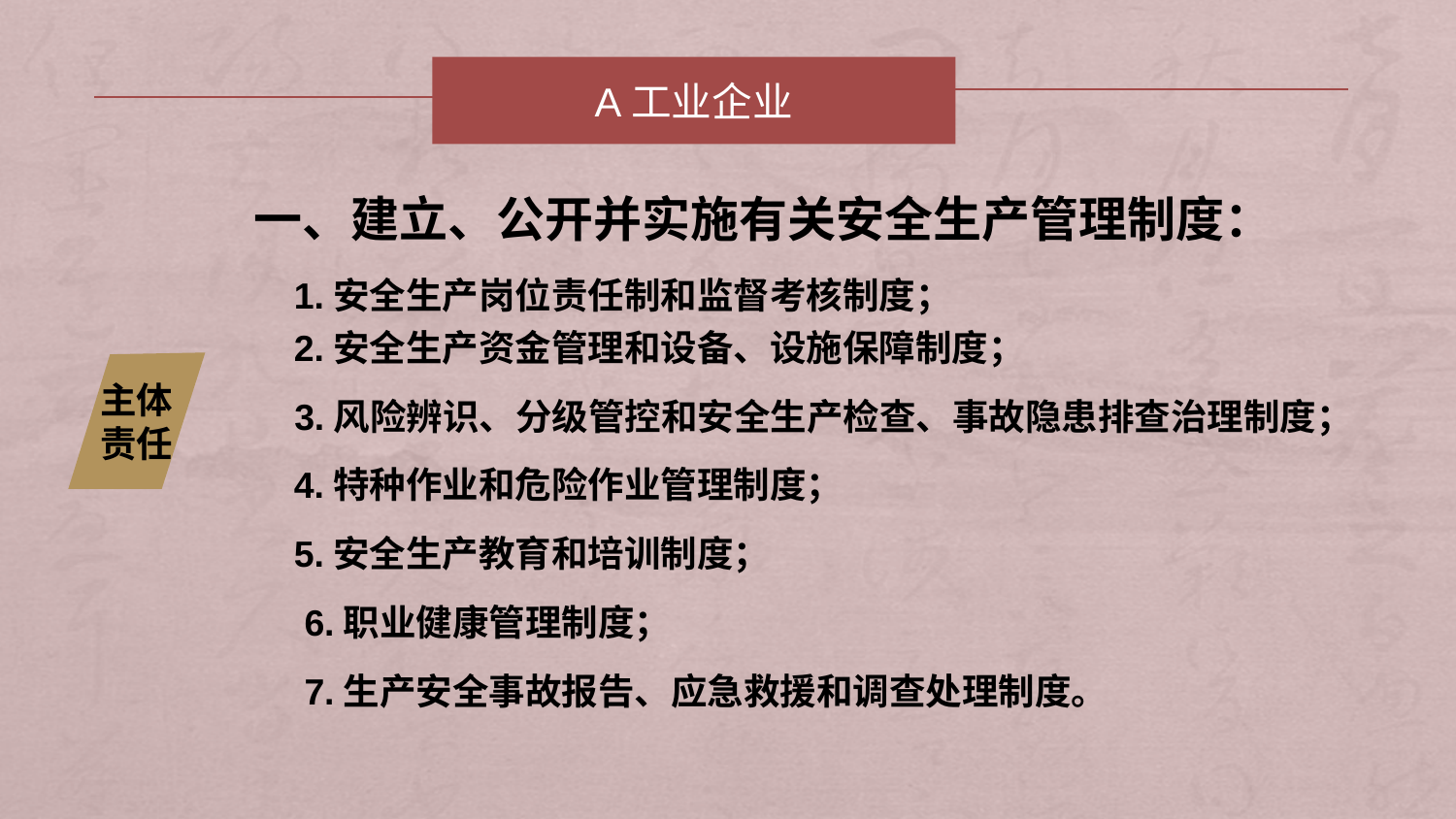

A工业企业
一、建立、公开并实施有关安全生产管理制度：
    1.安全生产岗位责任制和监督考核制度；
    2.安全生产资金管理和设备、设施保障制度；
    3.风险辨识、分级管控和安全生产检查、事故隐患排查治理制度；
    4.特种作业和危险作业管理制度；
    5.安全生产教育和培训制度；
     6.职业健康管理制度；
     7.生产安全事故报告、应急救援和调查处理制度。
主体责任